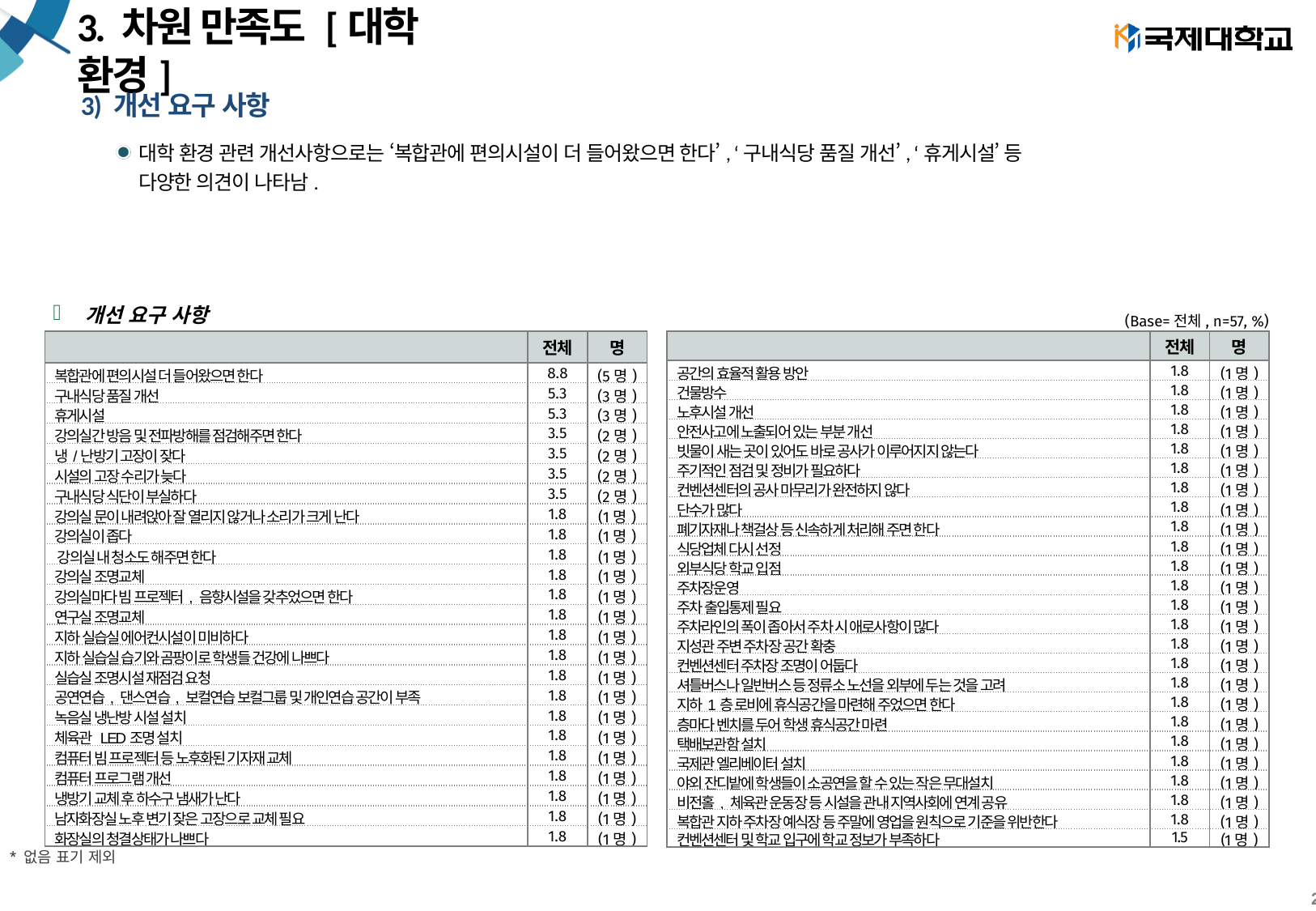

# 3. 차원 만족도 [대학 환경]
3) 개선 요구 사항
대학 환경 관련 개선사항으로는 ‘복합관에 편의시설이 더 들어왔으면 한다’, ‘구내식당 품질 개선’, ‘휴게시설’ 등
다양한 의견이 나타남.
개선 요구 사항
(Base=전체, n=57, %)
|  | 전체 | 명 |
| --- | --- | --- |
| 공간의 효율적 활용 방안 | 1.8 | (1명) |
| 건물방수 | 1.8 | (1명) |
| 노후시설 개선 | 1.8 | (1명) |
| 안전사고에 노출되어 있는 부분 개선 | 1.8 | (1명) |
| 빗물이 새는 곳이 있어도 바로 공사가 이루어지지 않는다 | 1.8 | (1명) |
| 주기적인 점검 및 정비가 필요하다 | 1.8 | (1명) |
| 컨벤션센터의 공사 마무리가 완전하지 않다 | 1.8 | (1명) |
| 단수가 많다 | 1.8 | (1명) |
| 폐기자재나 책걸상 등 신속하게 처리해 주면 한다 | 1.8 | (1명) |
| 식당업체 다시 선정 | 1.8 | (1명) |
| 외부식당 학교 입점 | 1.8 | (1명) |
| 주차장운영 | 1.8 | (1명) |
| 주차 출입통제 필요 | 1.8 | (1명) |
| 주차라인의 폭이 좁아서 주차 시 애로사항이 많다 | 1.8 | (1명) |
| 지성관 주변 주차장 공간 확충 | 1.8 | (1명) |
| 컨벤션센터 주차장 조명이 어둡다 | 1.8 | (1명) |
| 셔틀버스나 일반버스 등 정류소 노선을 외부에 두는 것을 고려 | 1.8 | (1명) |
| 지하1층 로비에 휴식공간을 마련해 주었으면 한다 | 1.8 | (1명) |
| 층마다 벤치를 두어 학생 휴식공간 마련 | 1.8 | (1명) |
| 택배보관함 설치 | 1.8 | (1명) |
| 국제관 엘리베이터 설치 | 1.8 | (1명) |
| 야외 잔디밭에 학생들이 소공연을 할 수 있는 작은 무대설치 | 1.8 | (1명) |
| 비전홀, 체육관 운동장 등 시설을 관내 지역사회에 연계 공유 | 1.8 | (1명) |
| 복합관 지하 주차장 예식장 등 주말에 영업을 원칙으로 기준을 위반한다 | 1.8 | (1명) |
| 컨벤션센터 및 학교 입구에 학교 정보가 부족하다 | 1.5 | (1명) |
|  | 전체 | 명 |
| --- | --- | --- |
| 복합관에 편의시설 더 들어왔으면 한다 | 8.8 | (5명) |
| 구내식당 품질 개선 | 5.3 | (3명) |
| 휴게시설 | 5.3 | (3명) |
| 강의실간 방음 및 전파방해를 점검해주면 한다 | 3.5 | (2명) |
| 냉/난방기 고장이 잦다 | 3.5 | (2명) |
| 시설의 고장 수리가 늦다 | 3.5 | (2명) |
| 구내식당 식단이 부실하다 | 3.5 | (2명) |
| 강의실 문이 내려앉아 잘 열리지 않거나 소리가 크게 난다 | 1.8 | (1명) |
| 강의실이 좁다 | 1.8 | (1명) |
| 강의실 내 청소도 해주면 한다 | 1.8 | (1명) |
| 강의실 조명교체 | 1.8 | (1명) |
| 강의실마다 빔 프로젝터, 음향시설을 갖추었으면 한다 | 1.8 | (1명) |
| 연구실 조명교체 | 1.8 | (1명) |
| 지하 실습실 에어컨시설이 미비하다 | 1.8 | (1명) |
| 지하 실습실 습기와 곰팡이로 학생들 건강에 나쁘다 | 1.8 | (1명) |
| 실습실 조명시설 재점검 요청 | 1.8 | (1명) |
| 공연연습, 댄스연습, 보컬연습 보컬그룹 및 개인연습 공간이 부족 | 1.8 | (1명) |
| 녹음실 냉난방 시설 설치 | 1.8 | (1명) |
| 체육관 LED조명 설치 | 1.8 | (1명) |
| 컴퓨터 빔 프로젝터 등 노후화된 기자재 교체 | 1.8 | (1명) |
| 컴퓨터 프로그램 개선 | 1.8 | (1명) |
| 냉방기 교체 후 하수구 냄새가 난다 | 1.8 | (1명) |
| 남자화장실 노후 변기 잦은 고장으로 교체 필요 | 1.8 | (1명) |
| 화장실의 청결상태가 나쁘다 | 1.8 | (1명) |
* 없음 표기 제외